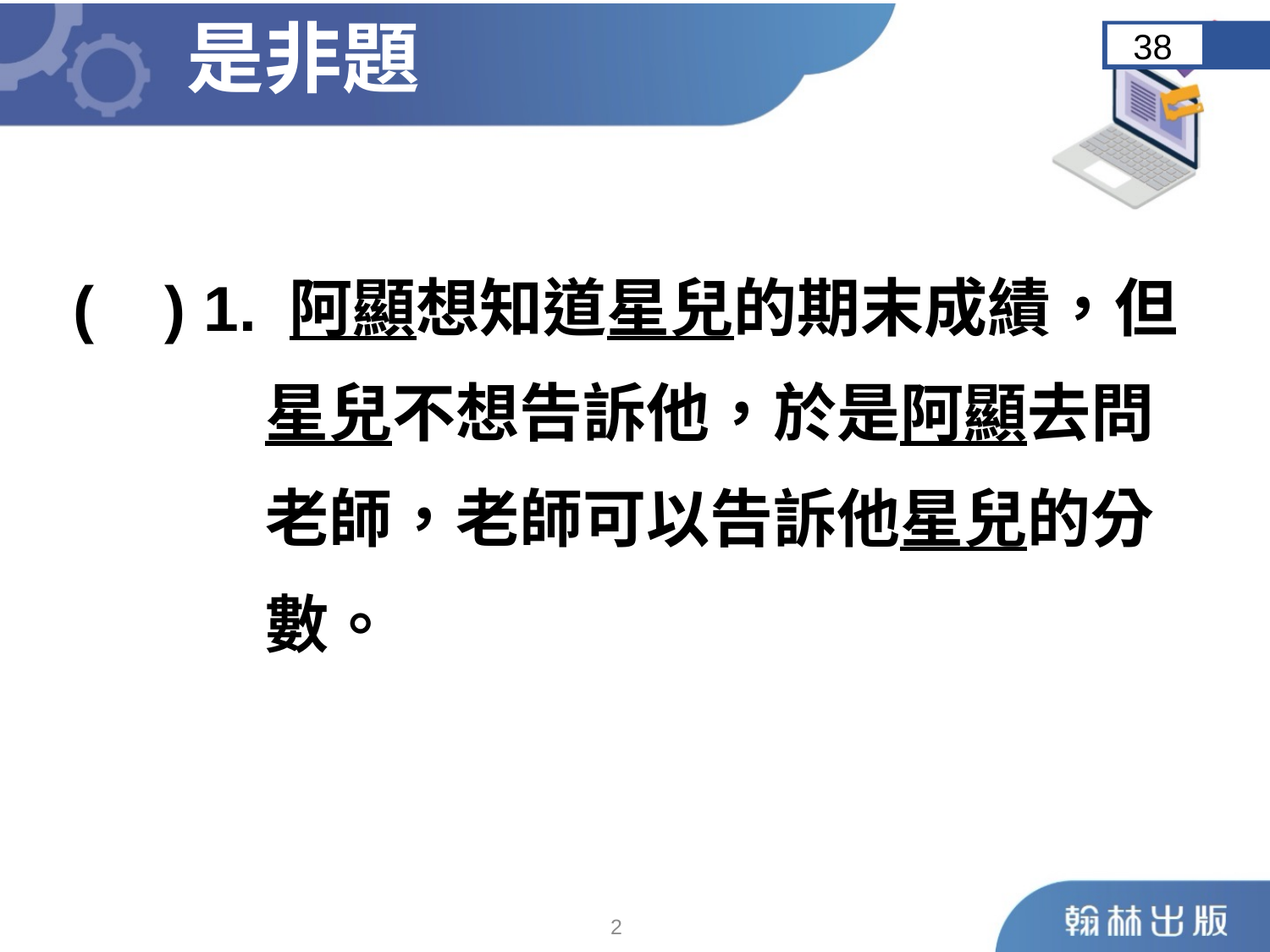

是非題
38
	(    ) 1. 阿顯想知道星兒的期末成績，但
              星兒不想告訴他，於是阿顯去問
              老師，老師可以告訴他星兒的分
              數。
2